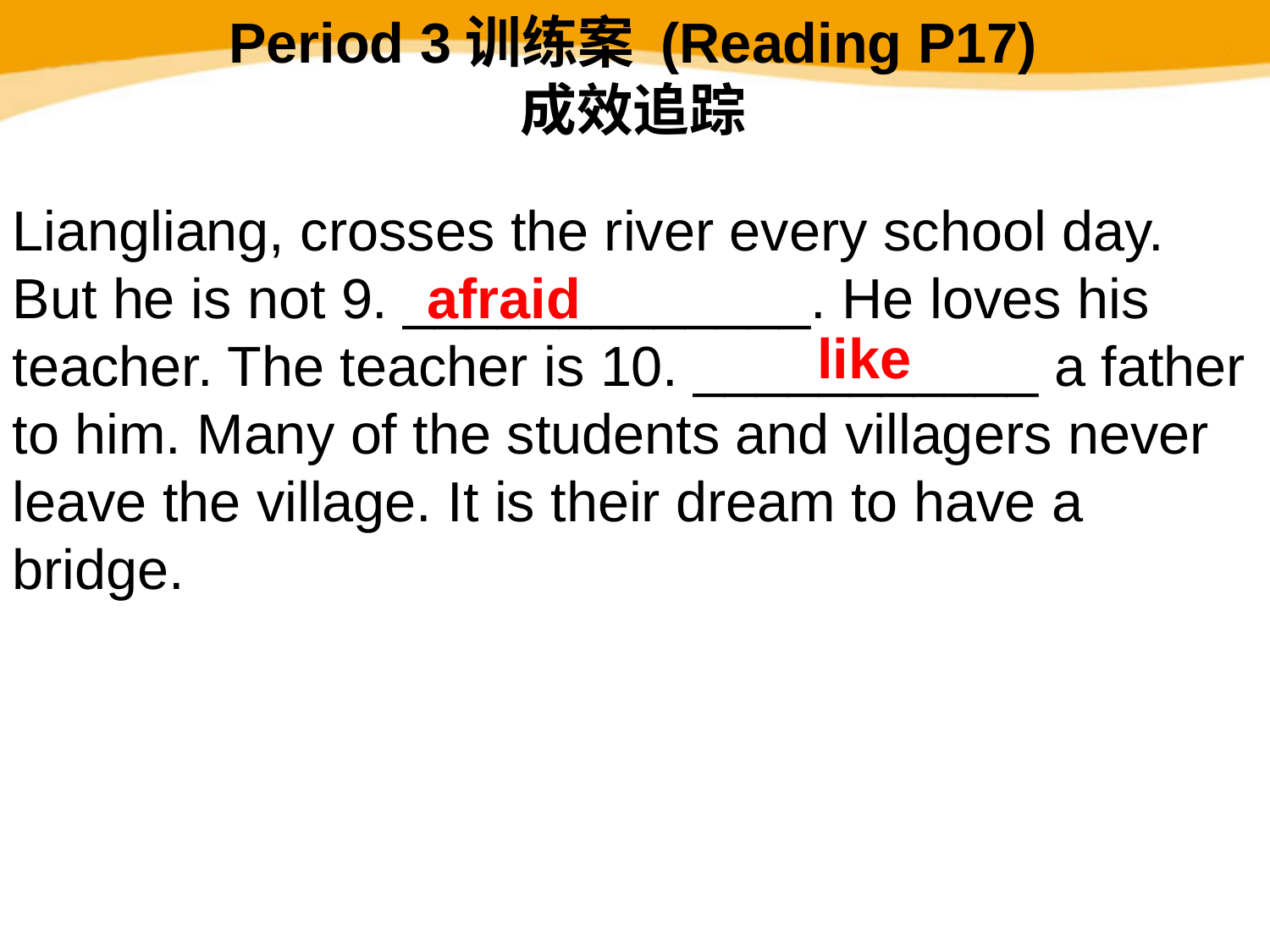

Period 3训练案 (Reading P17)
成效追踪
Liangliang, crosses the river every school day. But he is not 9. _____________. He loves his teacher. The teacher is 10. ___________ a father to him. Many of the students and villagers never leave the village. It is their dream to have a bridge.
afraid
like